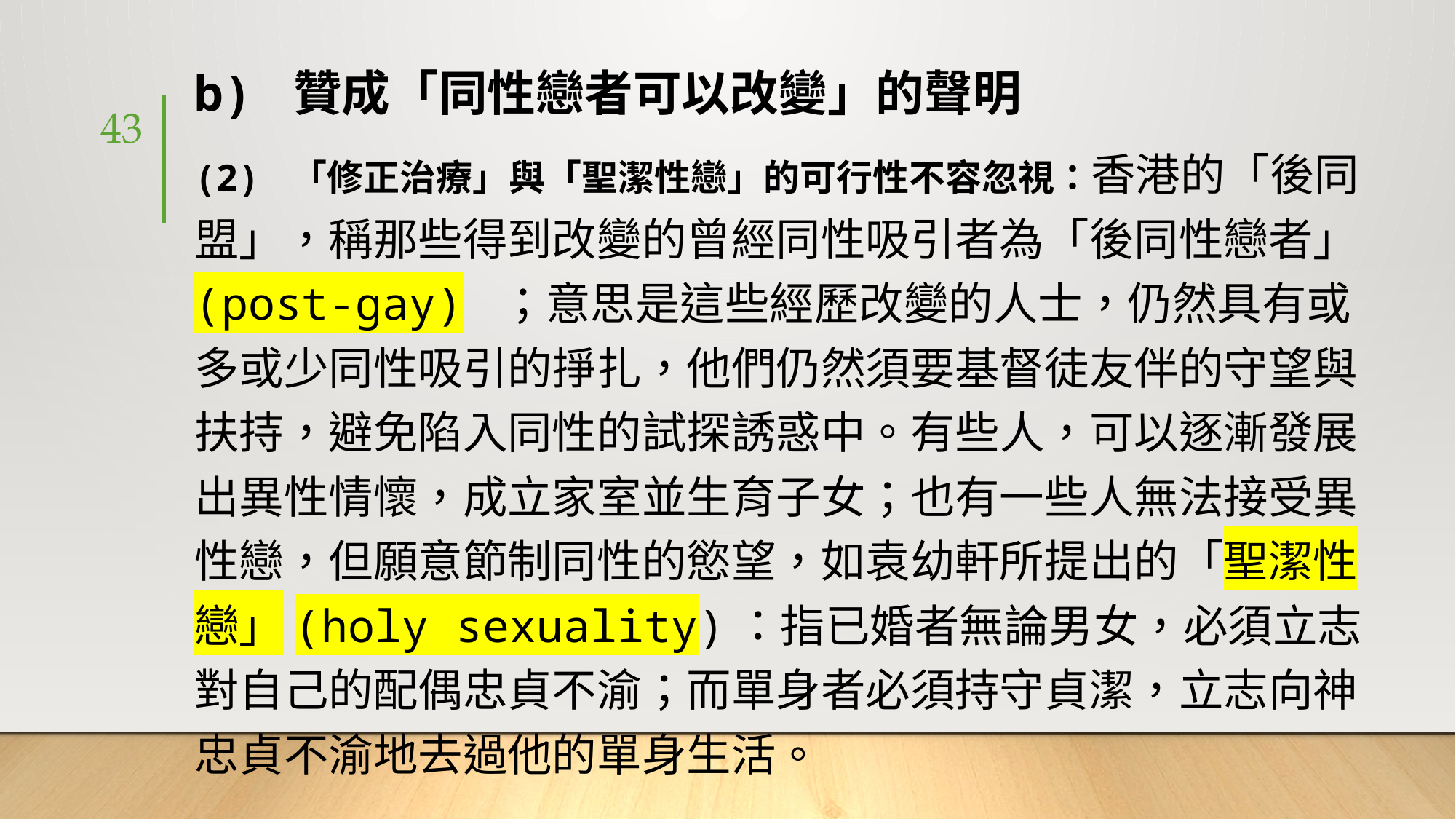

b) 贊成「同性戀者可以改變」的聲明
(2) 「修正治療」與「聖潔性戀」的可行性不容忽視：香港的「後同盟」，稱那些得到改變的曾經同性吸引者為「後同性戀者」(post-gay) ；意思是這些經歷改變的人士，仍然具有或多或少同性吸引的掙扎，他們仍然須要基督徒友伴的守望與扶持，避免陷入同性的試探誘惑中。有些人，可以逐漸發展出異性情懷，成立家室並生育子女；也有一些人無法接受異性戀，但願意節制同性的慾望，如袁幼軒所提出的「聖潔性戀」(holy sexuality)：指已婚者無論男女，必須立志對自己的配偶忠貞不渝；而單身者必須持守貞潔，立志向神忠貞不渝地去過他的單身生活。
43